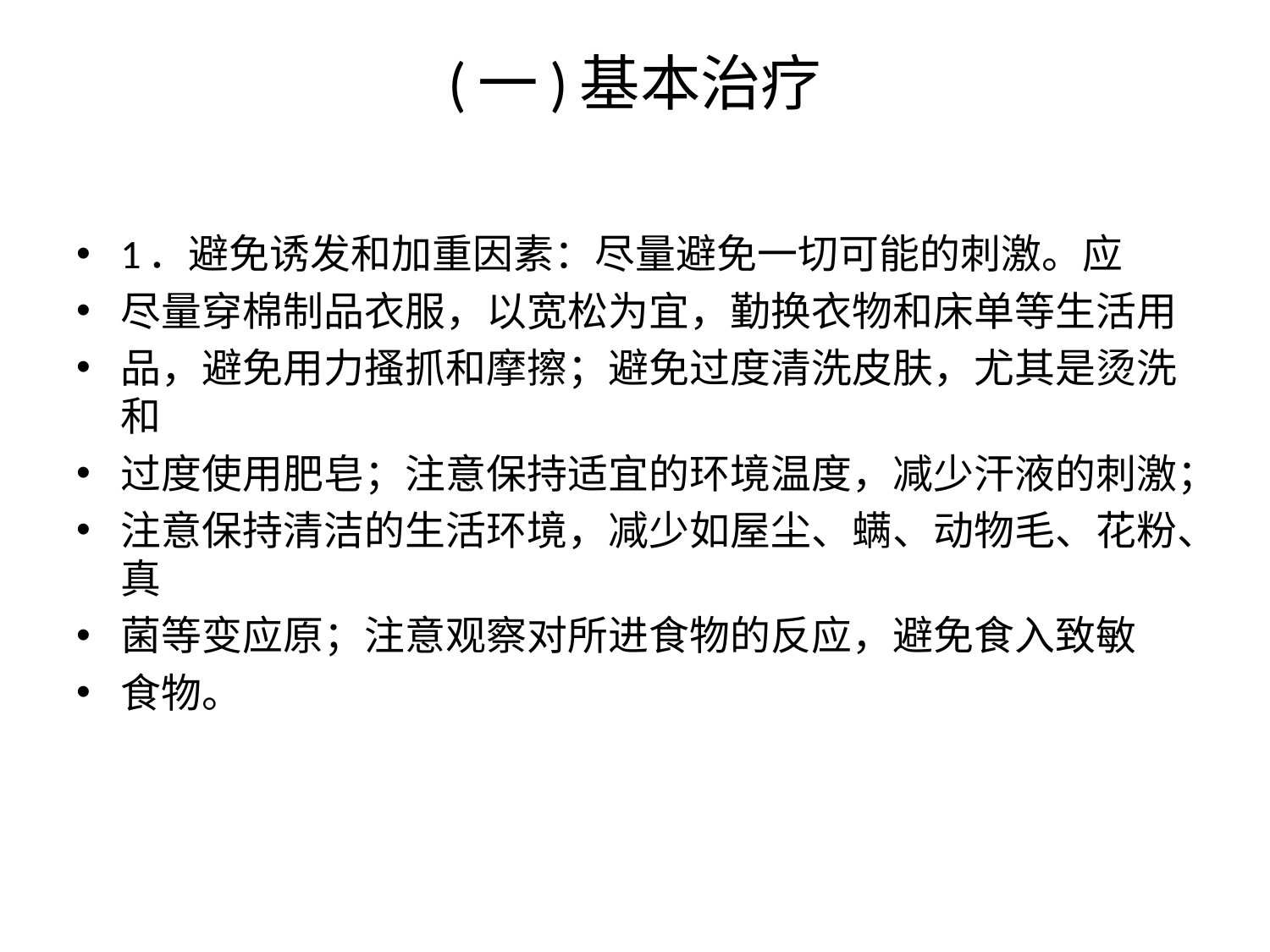

# (一)基本治疗
1．避免诱发和加重因素：尽量避免一切可能的刺激。应
尽量穿棉制品衣服，以宽松为宜，勤换衣物和床单等生活用
品，避免用力搔抓和摩擦；避免过度清洗皮肤，尤其是烫洗和
过度使用肥皂；注意保持适宜的环境温度，减少汗液的刺激；
注意保持清洁的生活环境，减少如屋尘、螨、动物毛、花粉、真
菌等变应原；注意观察对所进食物的反应，避免食入致敏
食物。